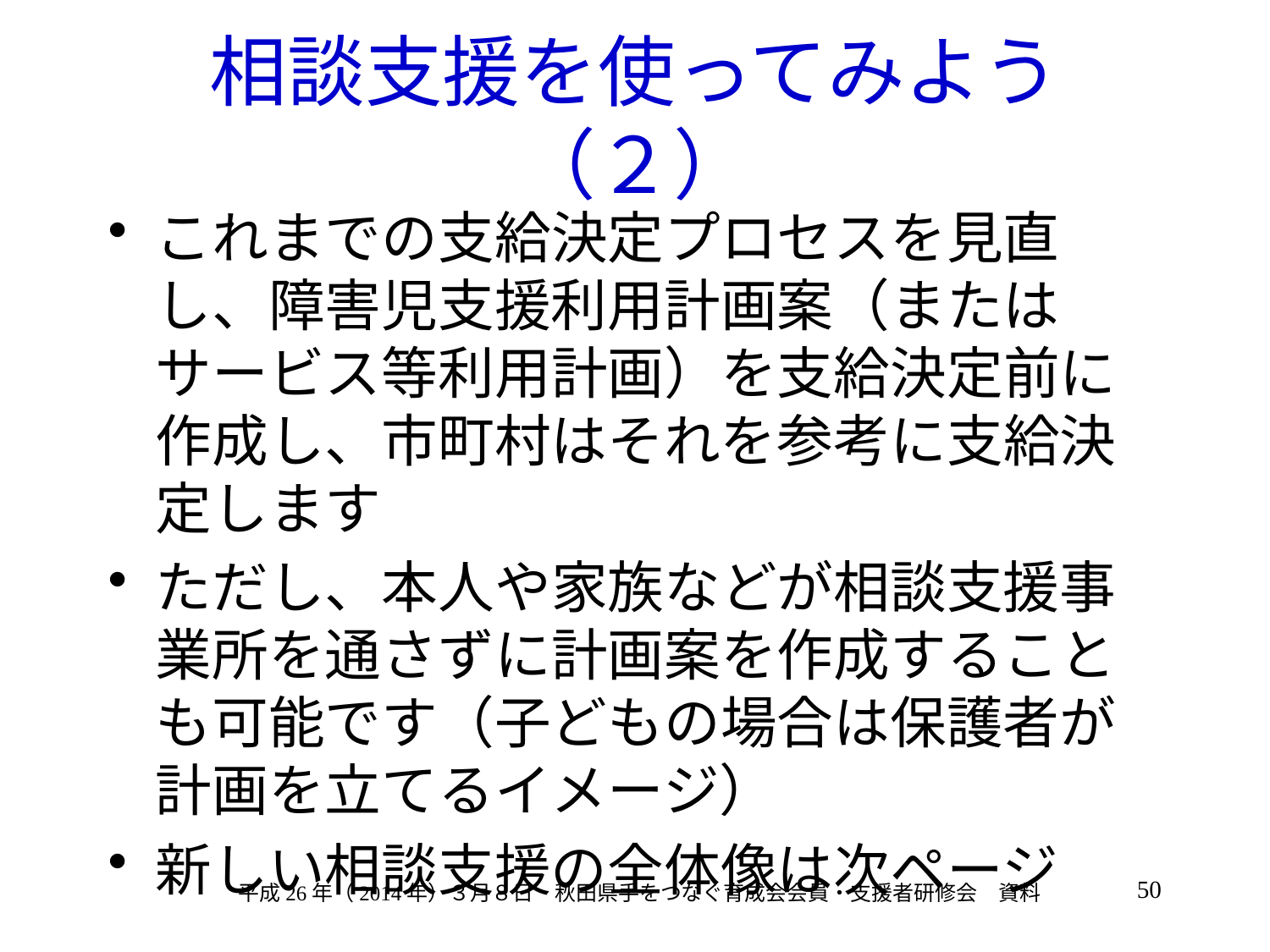

# 相談支援を使ってみよう（２）
これまでの支給決定プロセスを見直し、障害児支援利用計画案（またはサービス等利用計画）を支給決定前に作成し、市町村はそれを参考に支給決定します
ただし、本人や家族などが相談支援事業所を通さずに計画案を作成することも可能です（子どもの場合は保護者が計画を立てるイメージ）
新しい相談支援の全体像は次ページ
50